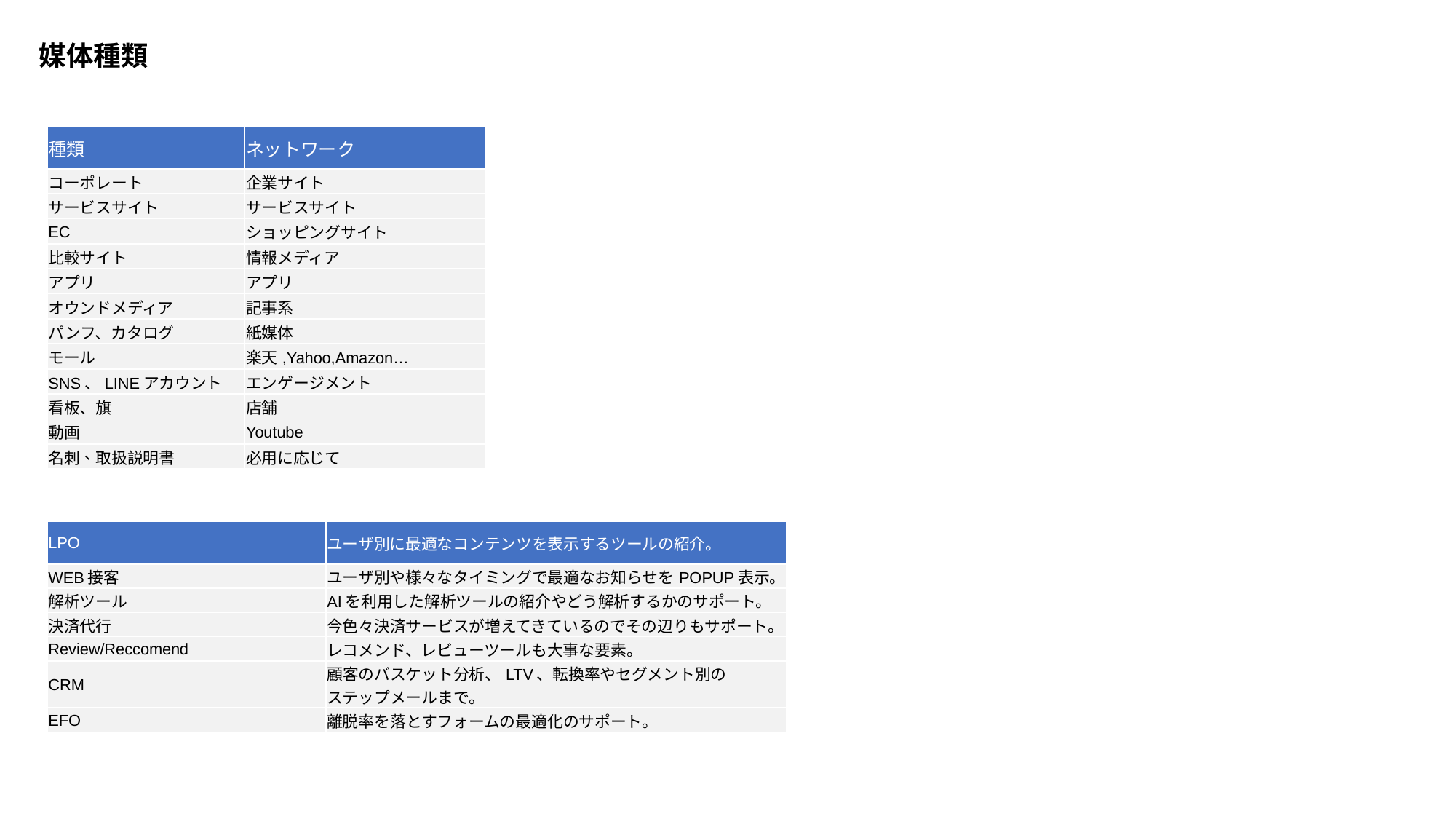

媒体種類
| 種類 | ネットワーク |
| --- | --- |
| コーポレート | 企業サイト |
| サービスサイト | サービスサイト |
| EC | ショッピングサイト |
| 比較サイト | 情報メディア |
| アプリ | アプリ |
| オウンドメディア | 記事系 |
| パンフ、カタログ | 紙媒体 |
| モール | 楽天,Yahoo,Amazon… |
| SNS、LINEアカウント | エンゲージメント |
| 看板、旗 | 店舗 |
| 動画 | Youtube |
| 名刺、取扱説明書 | 必用に応じて |
| LPO | ユーザ別に最適なコンテンツを表示するツールの紹介。 |
| --- | --- |
| WEB接客 | ユーザ別や様々なタイミングで最適なお知らせをPOPUP表示。 |
| 解析ツール | AIを利用した解析ツールの紹介やどう解析するかのサポート。 |
| 決済代行 | 今色々決済サービスが増えてきているのでその辺りもサポート。 |
| Review/Reccomend | レコメンド、レビューツールも大事な要素。 |
| CRM | 顧客のバスケット分析、LTV、転換率やセグメント別の ステップメールまで。 |
| EFO | 離脱率を落とすフォームの最適化のサポート。 |